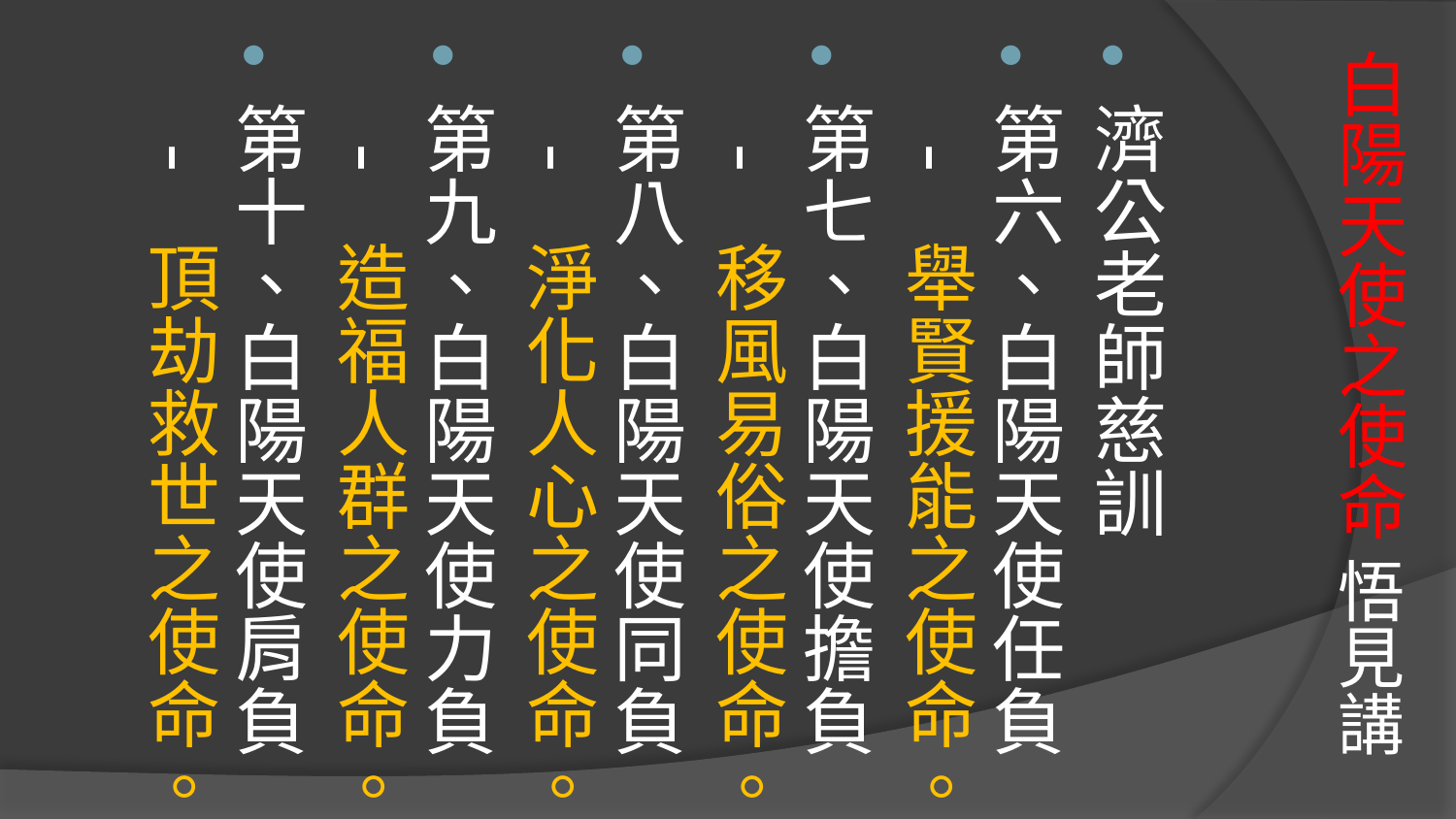

# 白陽天使之使命 悟見講
濟公老師慈訓
第六、白陽天使任負 - 舉賢援能之使命。
第七、白陽天使擔負 - 移風易俗之使命。
第八、白陽天使同負 - 淨化人心之使命。
第九、白陽天使力負 - 造福人群之使命。
第十、白陽天使肩負 - 頂劫救世之使命。